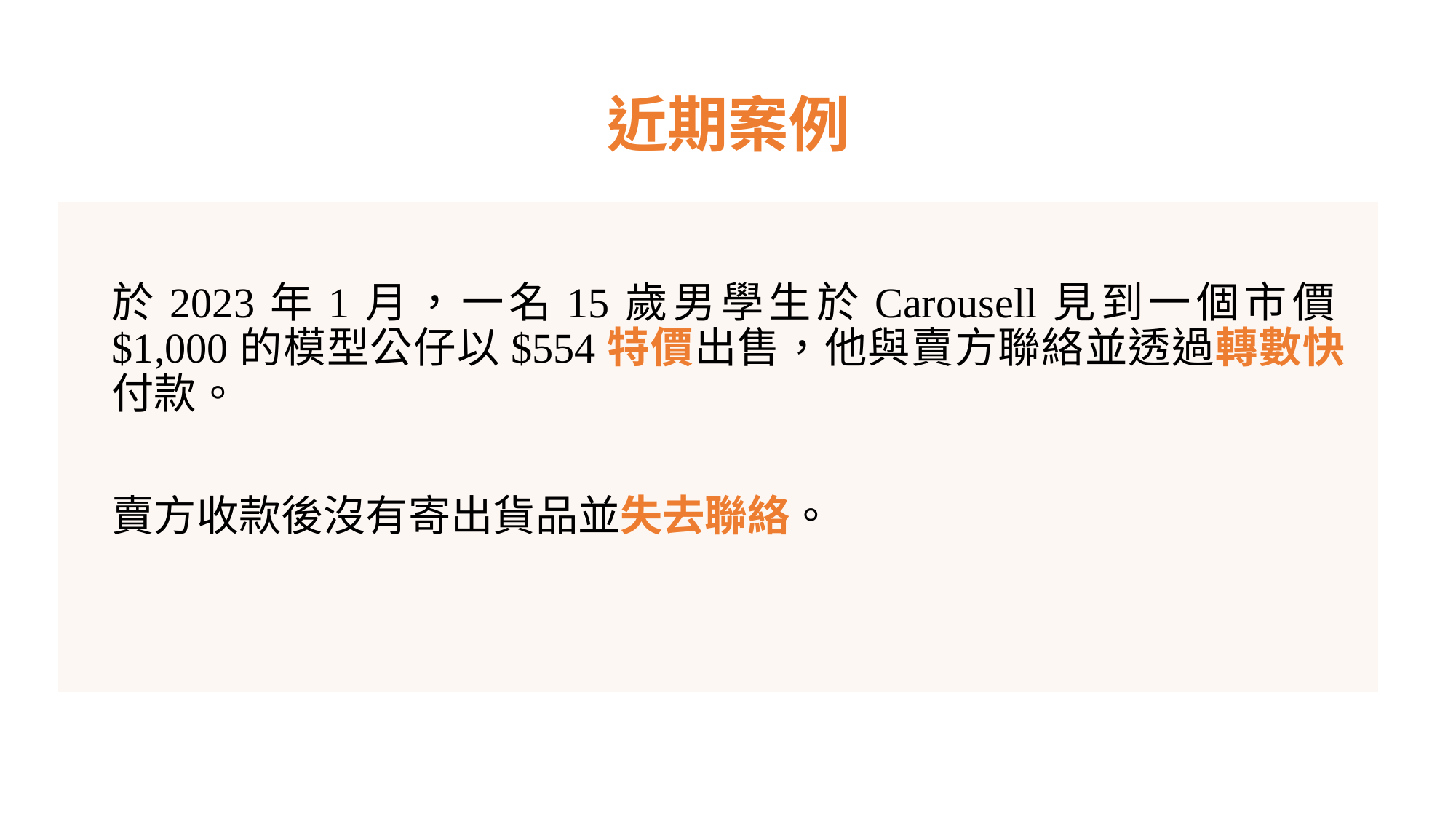

# 近期案例

於2023年1月，一名15歲男學生於Carousell見到一個市價$1,000的模型公仔以$554特價出售，他與賣方聯絡並透過轉數快付款。

賣方收款後沒有寄出貨品並失去聯絡。